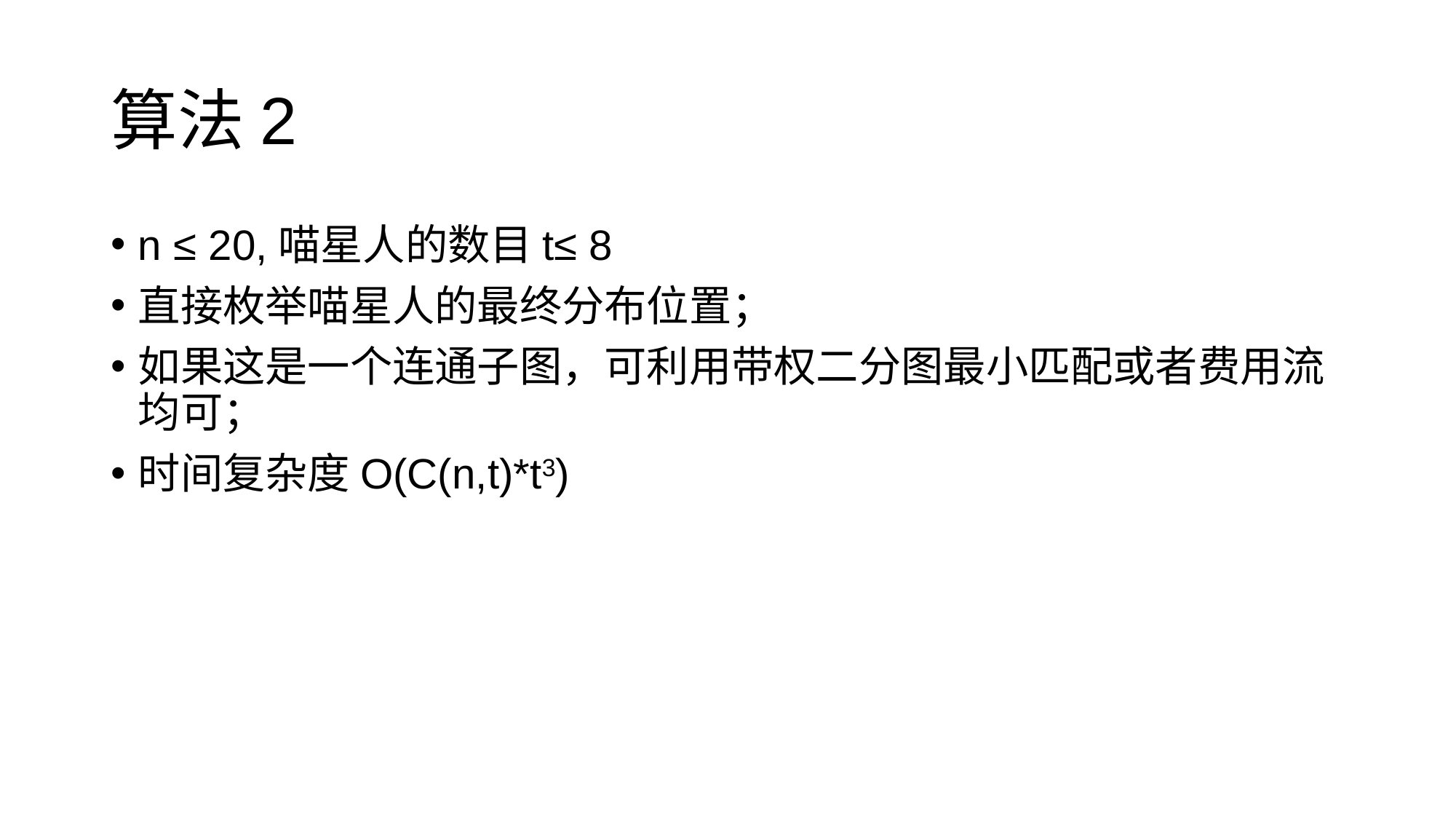

# 算法2
n ≤ 20,喵星人的数目t≤ 8
直接枚举喵星人的最终分布位置；
如果这是一个连通子图，可利用带权二分图最小匹配或者费用流均可；
时间复杂度O(C(n,t)*t3)